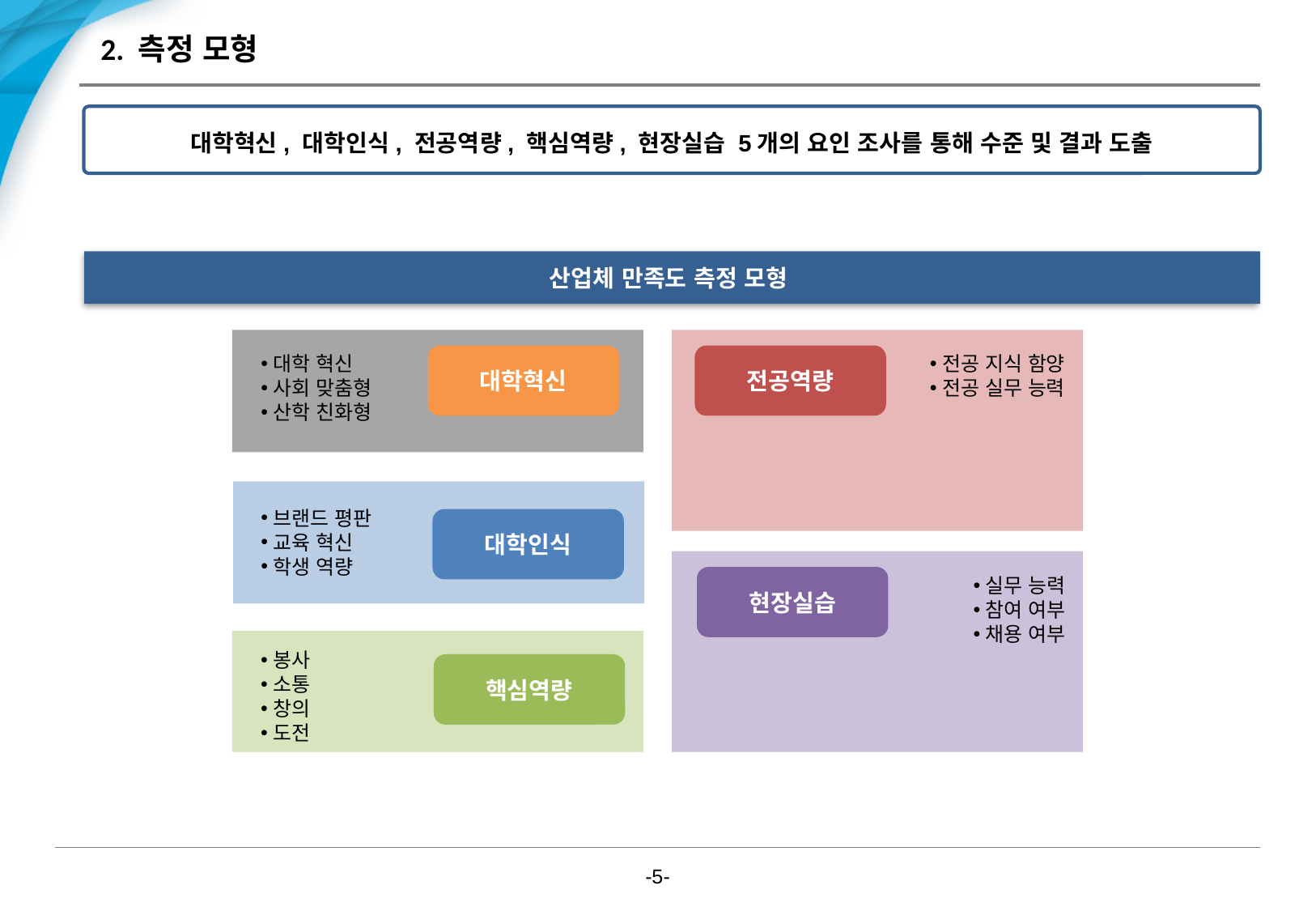

# 2. 측정 모형
대학혁신, 대학인식, 전공역량, 핵심역량, 현장실습 5개의 요인 조사를 통해 수준 및 결과 도출
산업체 만족도 측정 모형

대학 혁신
사회 맞춤형
산학 친화형
대학혁신
전공 지식 함양
전공 실무 능력
전공역량

브랜드 평판
교육 혁신
학생 역량
대학인식

현장실습
실무 능력
참여 여부
채용 여부

봉사
소통
창의
도전
핵심역량
-5-